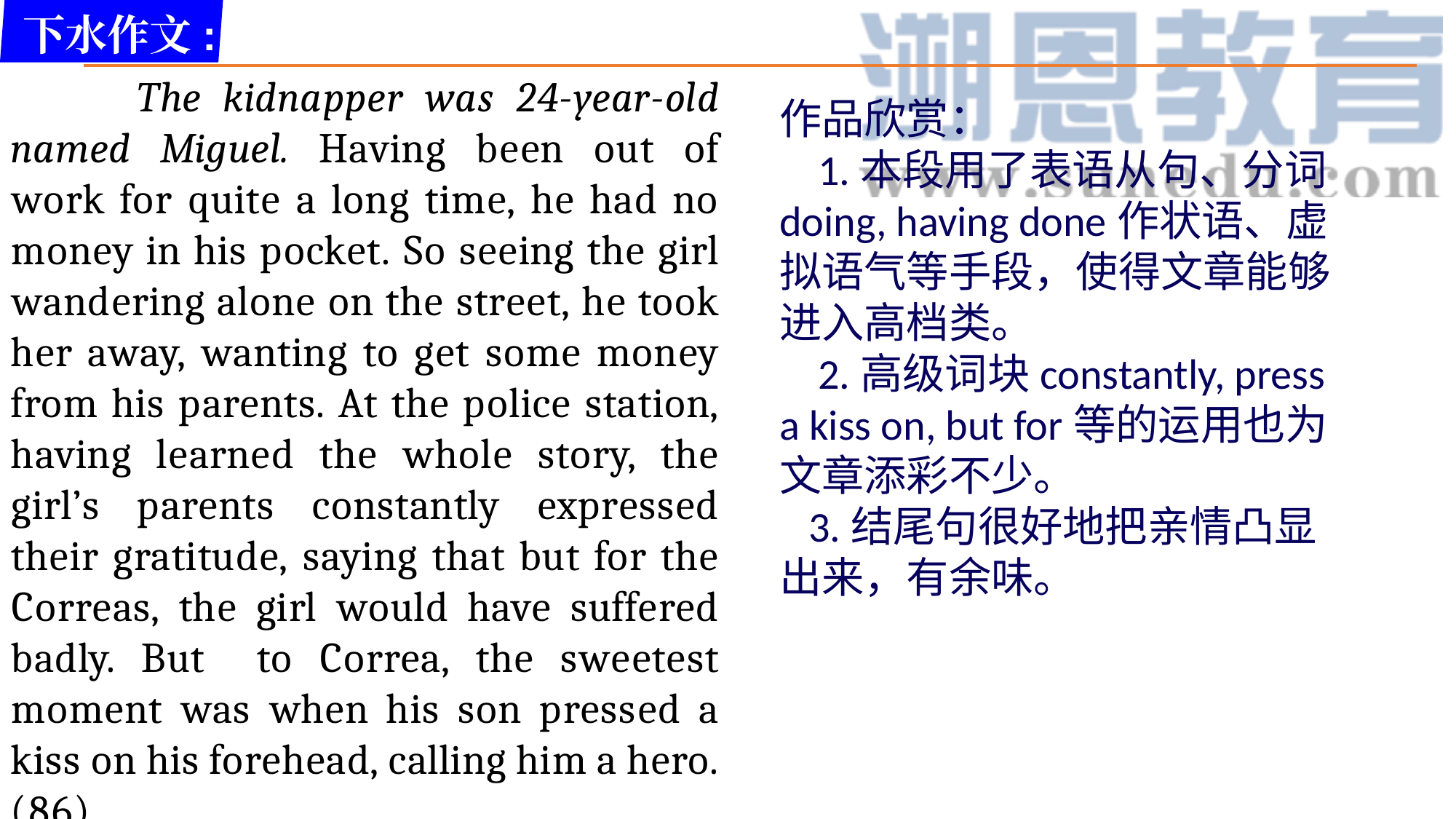

下水作文:
：
      The kidnapper was 24-year-old named Miguel. Having been out of work for quite a long time, he had no money in his pocket. So seeing the girl wandering alone on the street, he took her away, wanting to get some money from his parents. At the police station, having learned the whole story, the girl’s parents constantly expressed their gratitude, saying that but for the Correas, the girl would have suffered badly. But  to Correa, the sweetest moment was when his son pressed a kiss on his forehead, calling him a hero. (86)

作品欣赏：
    1.本段用了表语从句、分词doing, having done作状语、虚拟语气等手段，使得文章能够进入高档类。
    2.高级词块constantly, press a kiss on, but for等的运用也为文章添彩不少。
   3.结尾句很好地把亲情凸显出来，有余味。